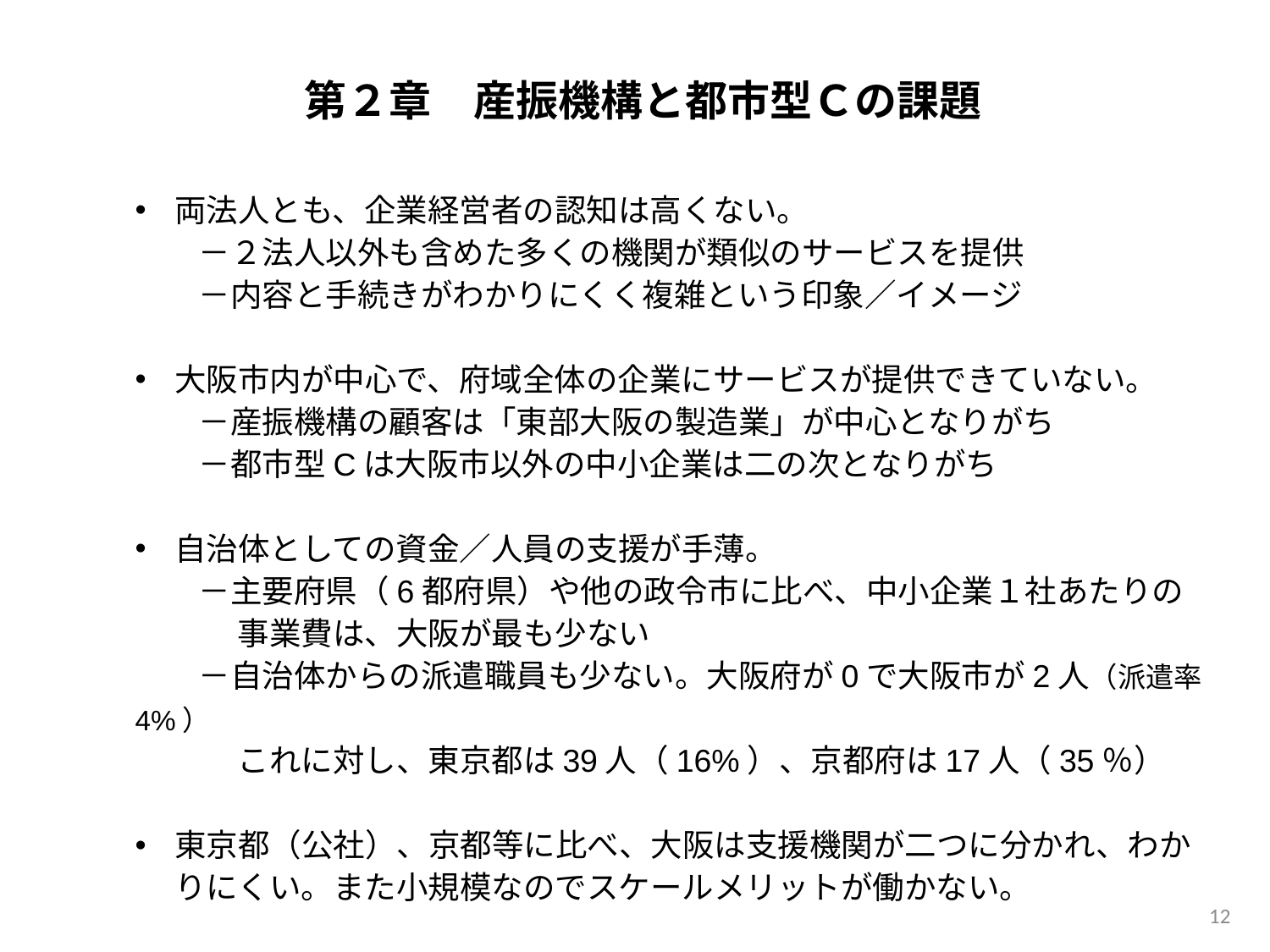

第２章　産振機構と都市型Ｃの課題
両法人とも、企業経営者の認知は高くない。
　　－２法人以外も含めた多くの機関が類似のサービスを提供
　　－内容と手続きがわかりにくく複雑という印象／イメージ

大阪市内が中心で、府域全体の企業にサービスが提供できていない。
　　－産振機構の顧客は「東部大阪の製造業」が中心となりがち
　　－都市型Cは大阪市以外の中小企業は二の次となりがち

自治体としての資金／人員の支援が手薄。
　　－主要府県（6都府県）や他の政令市に比べ、中小企業１社あたりの
　　　 事業費は、大阪が最も少ない
　　－自治体からの派遣職員も少ない。大阪府が0で大阪市が2人（派遣率4%）
　　　 これに対し、東京都は39人（16%）、京都府は17人（35％）

東京都（公社）、京都等に比べ、大阪は支援機関が二つに分かれ、わかりにくい。また小規模なのでスケールメリットが働かない。
12